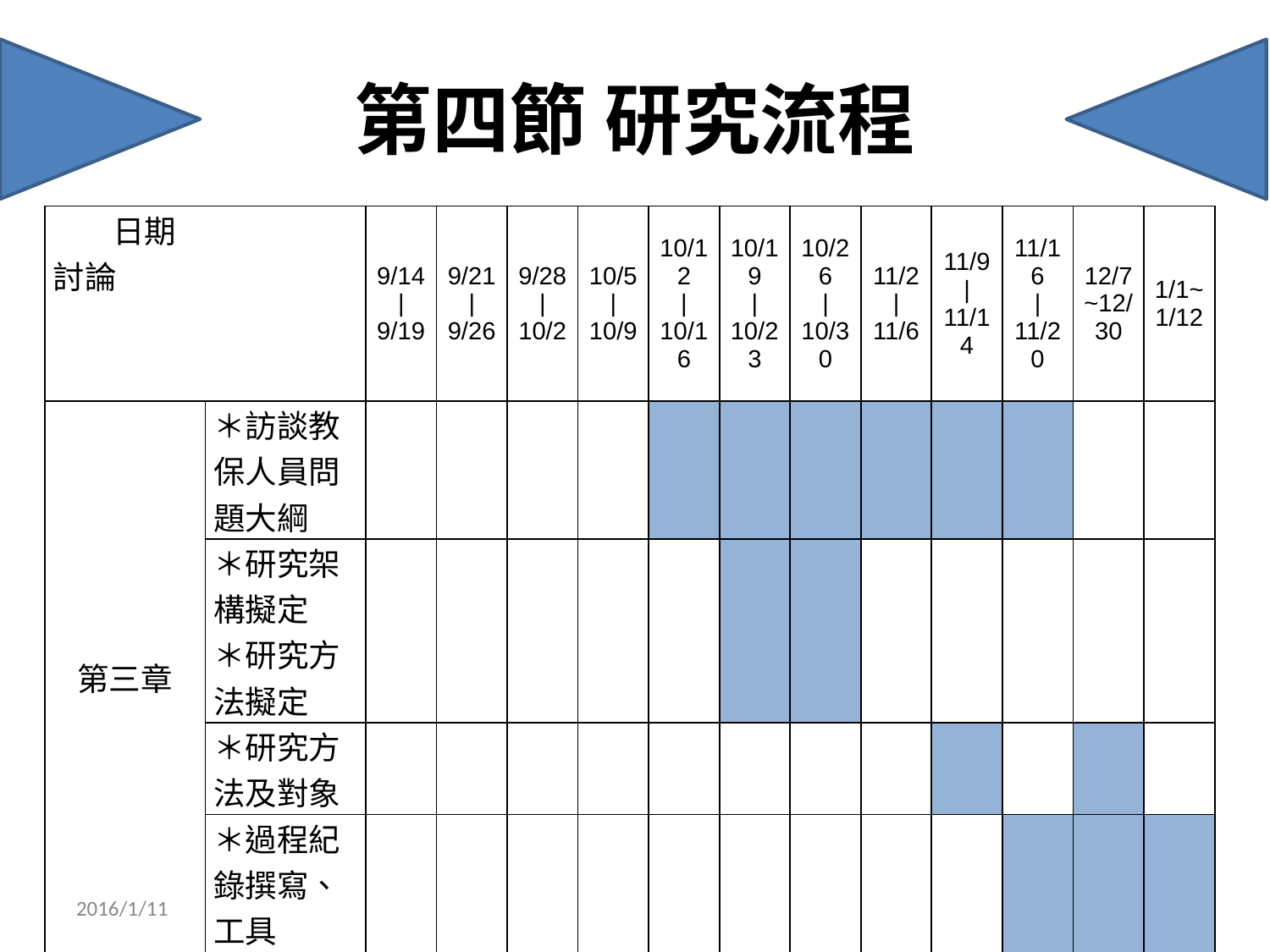

# 第四節 研究流程
| 日期 討論 |  | 9/14 | 9/19 | 9/21 | 9/26 | 9/28 | 10/2 | 10/5 | 10/9 | 10/12 | 10/16 | 10/19 | 10/23 | 10/26 | 10/30 | 11/2 | 11/6 | 11/9 | 11/14 | 11/16 | 11/20 | 12/7~12/30 | 1/1~1/12 |
| --- | --- | --- | --- | --- | --- | --- | --- | --- | --- | --- | --- | --- | --- |
| 第三章 | ＊訪談教保人員問題大綱 |  |  |  |  |  |  |  |  |  |  |  |  |
|  | ＊研究架構擬定 ＊研究方法擬定 |  |  |  |  |  |  |  |  |  |  |  |  |
|  | ＊研究方法及對象 |  |  |  |  |  |  |  |  |  |  |  |  |
|  | ＊過程紀錄撰寫、工具 |  |  |  |  |  |  |  |  |  |  |  |  |
2016/1/11